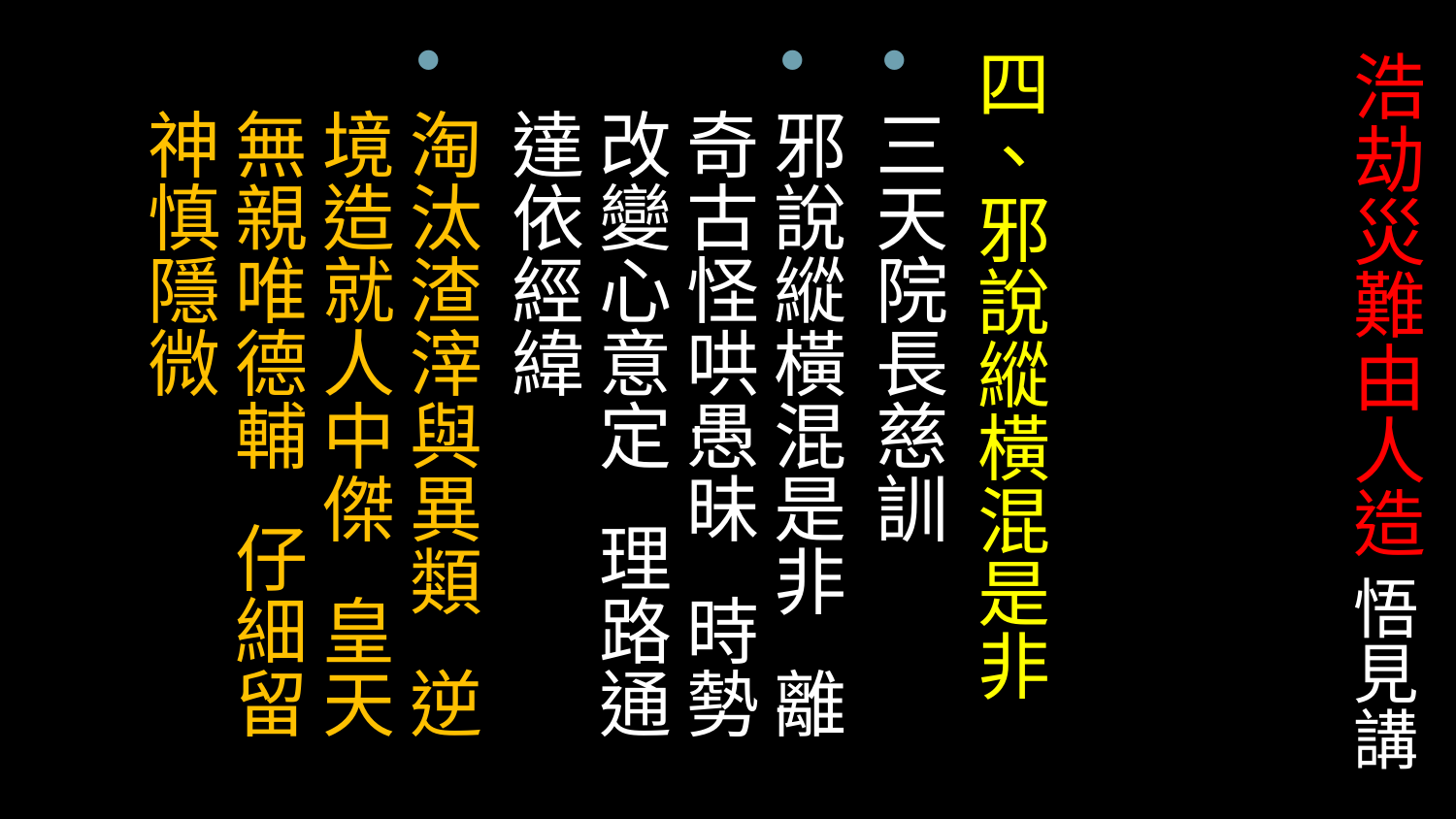

四、邪說縱橫混是非
三天院長慈訓
邪說縱橫混是非   離奇古怪哄愚昧   時勢改變心意定   理路通達依經緯
淘汰渣滓與異類   逆境造就人中傑   皇天無親唯德輔   仔細留神慎隱微

# 浩劫災難由人造 悟見講